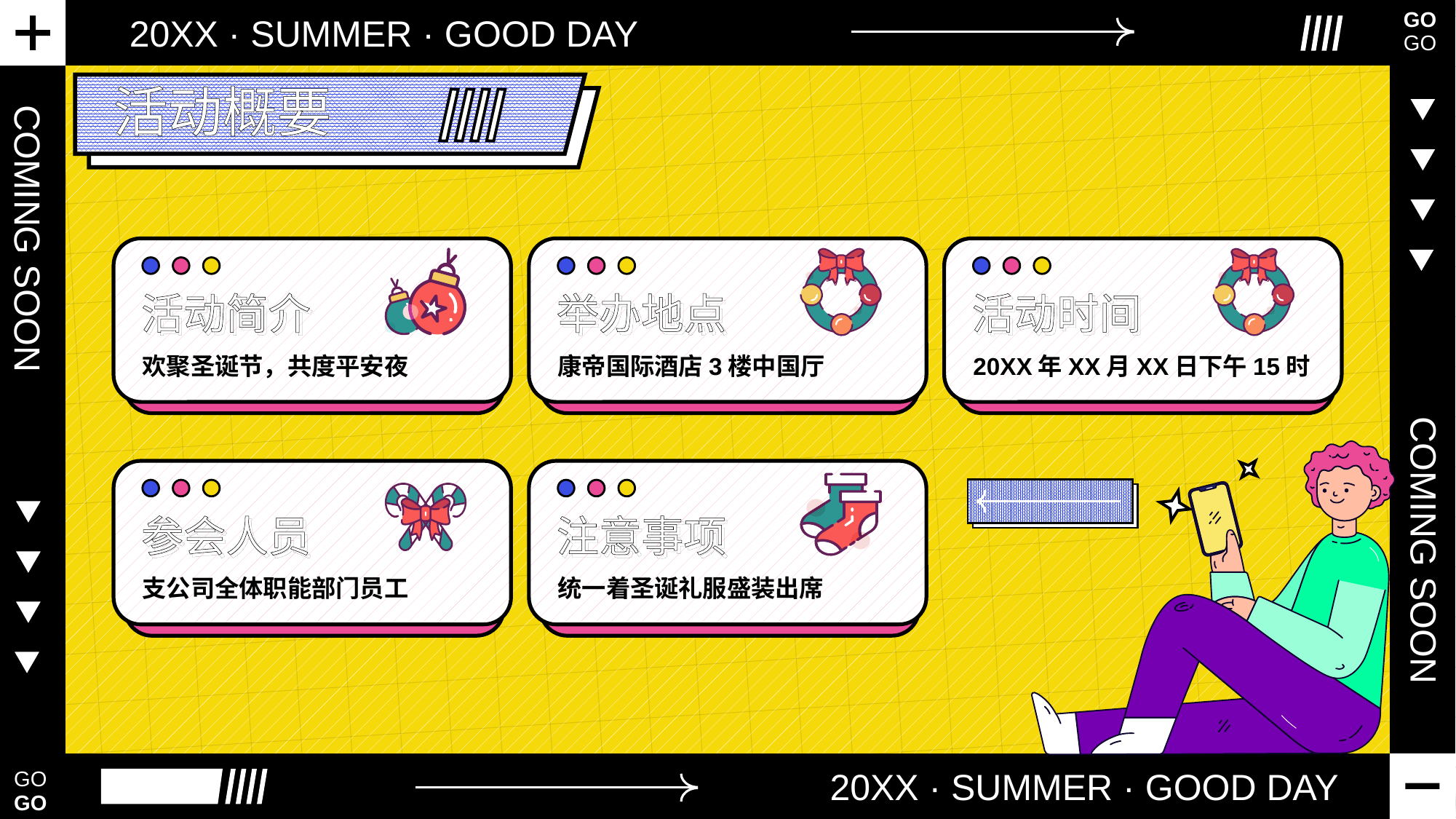

活动概要

活动简介
举办地点
活动时间
欢聚圣诞节，共度平安夜
康帝国际酒店3楼中国厅
20XX年XX月XX日下午15时

参会人员
注意事项
支公司全体职能部门员工
统一着圣诞礼服盛装出席